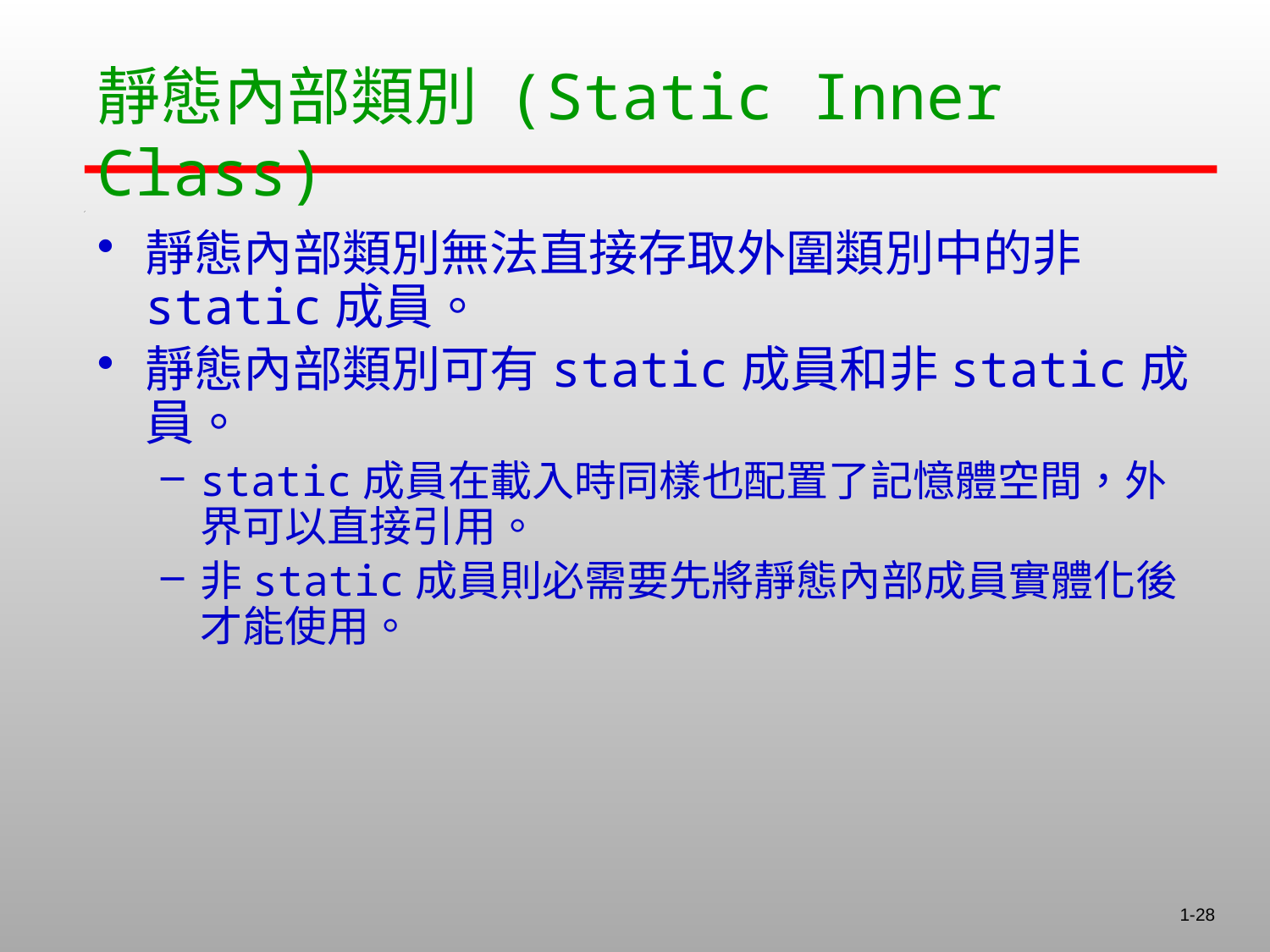

靜態內部類別 (Static Inner Class)
靜態內部類別無法直接存取外圍類別中的非static成員。
靜態內部類別可有static成員和非static成員。
static成員在載入時同樣也配置了記憶體空間，外界可以直接引用。
非static成員則必需要先將靜態內部成員實體化後才能使用。

1-28